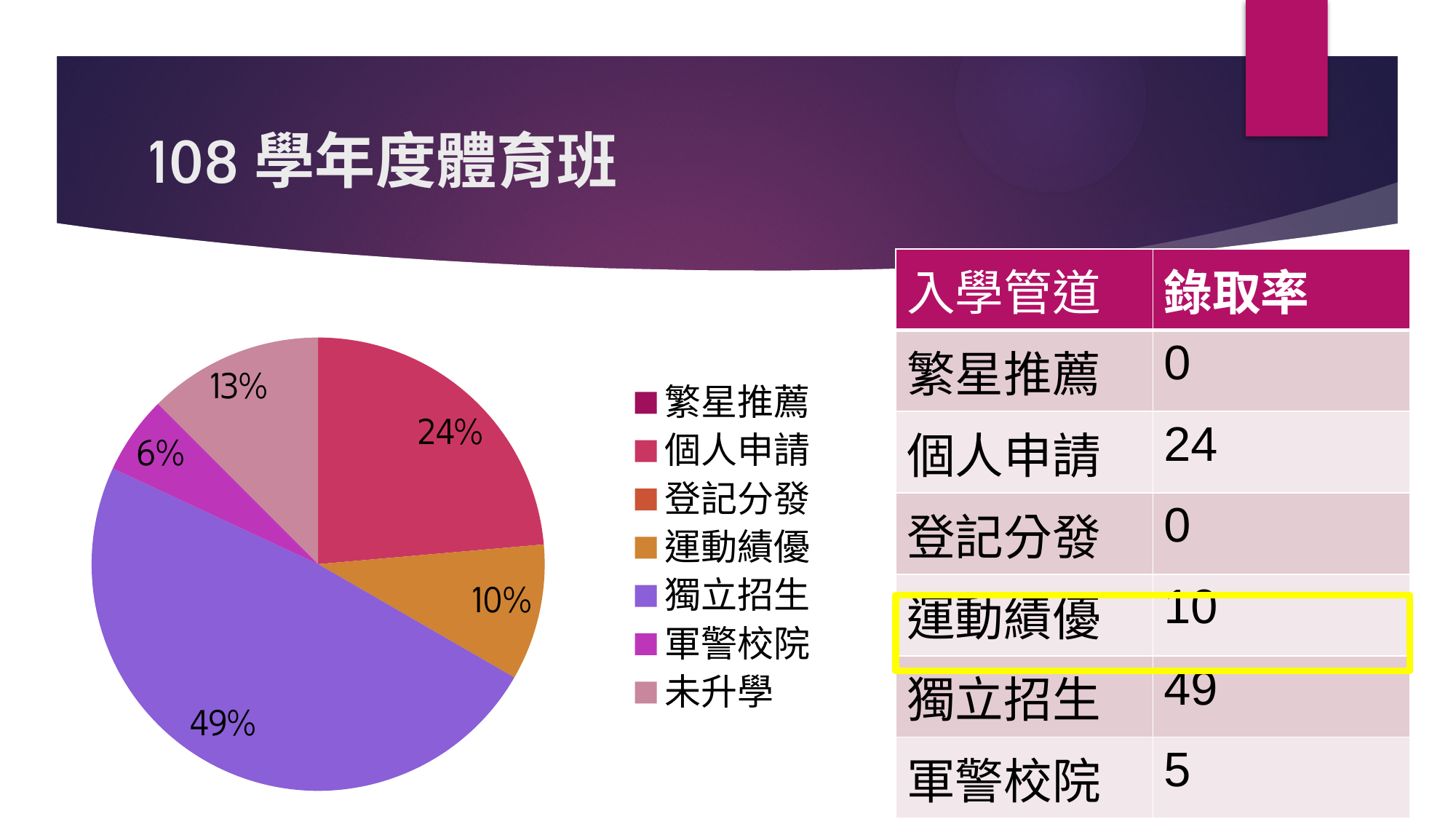

# 108學年度體育班
| 入學管道 | 錄取率 |
| --- | --- |
| 繁星推薦 | 0 |
| 個人申請 | 24 |
| 登記分發 | 0 |
| 運動績優 | 10 |
| 獨立招生 | 49 |
| 軍警校院 | 5 |
| 未升學 | 12 |

### Chart

| Category | 體育班 % |
|---|---|
| 繁星推薦 | 0.0 |
| 個人申請 | 17.0 |
| 登記分發 | 0.0 |
| 運動績優 | 7.0 |
| 獨立招生 | 35.0 |
| 軍警校院 | 4.0 |
| 未升學 | 9.0 |